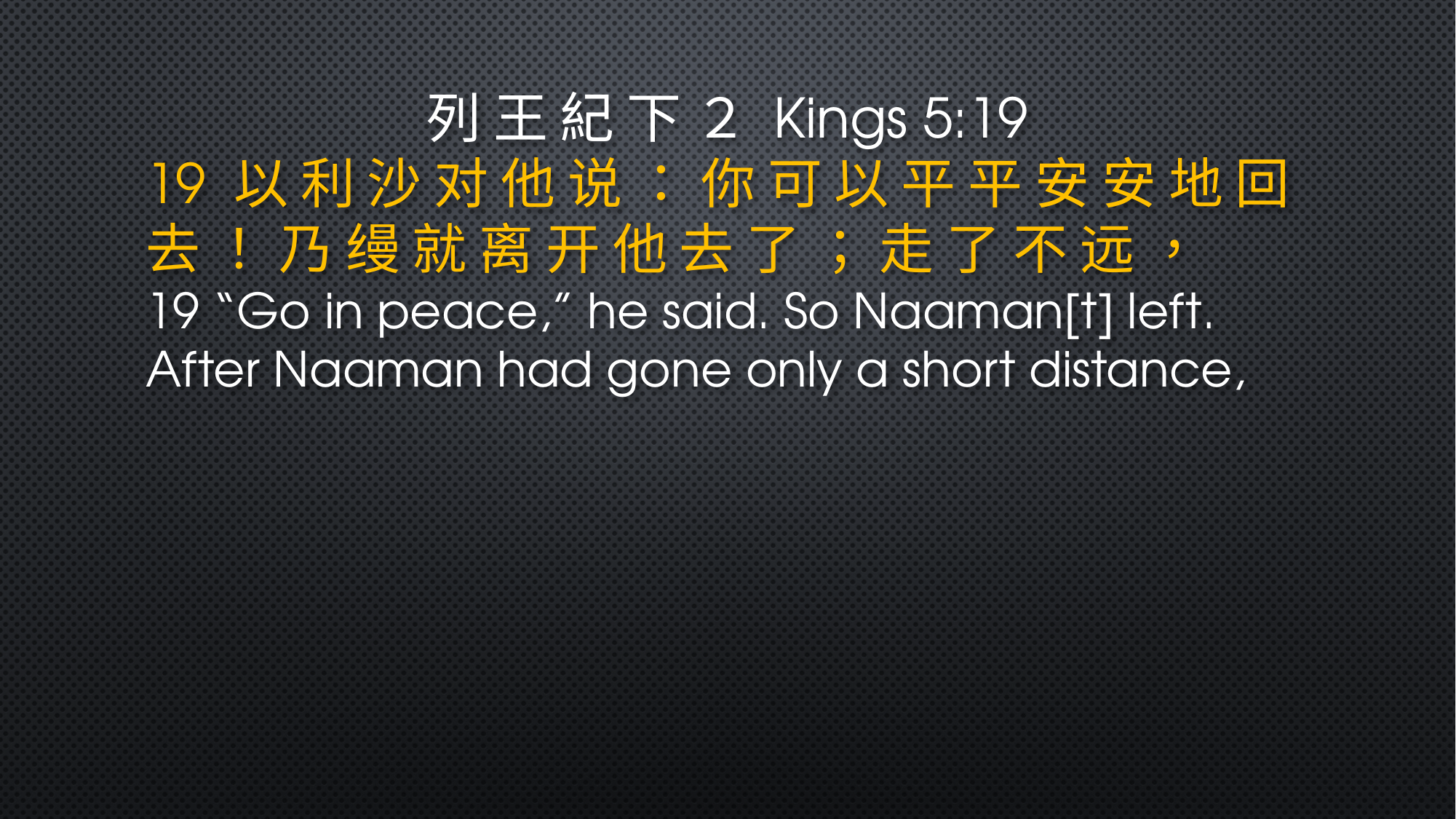

列 王 紀 下 ２ Kings 5:19
19 以 利 沙 对 他 说 ： 你 可 以 平 平 安 安 地 回 去 ！ 乃 缦 就 离 开 他 去 了 ； 走 了 不 远 ，
19 “Go in peace,” he said. So Naaman[t] left.
After Naaman had gone only a short distance,